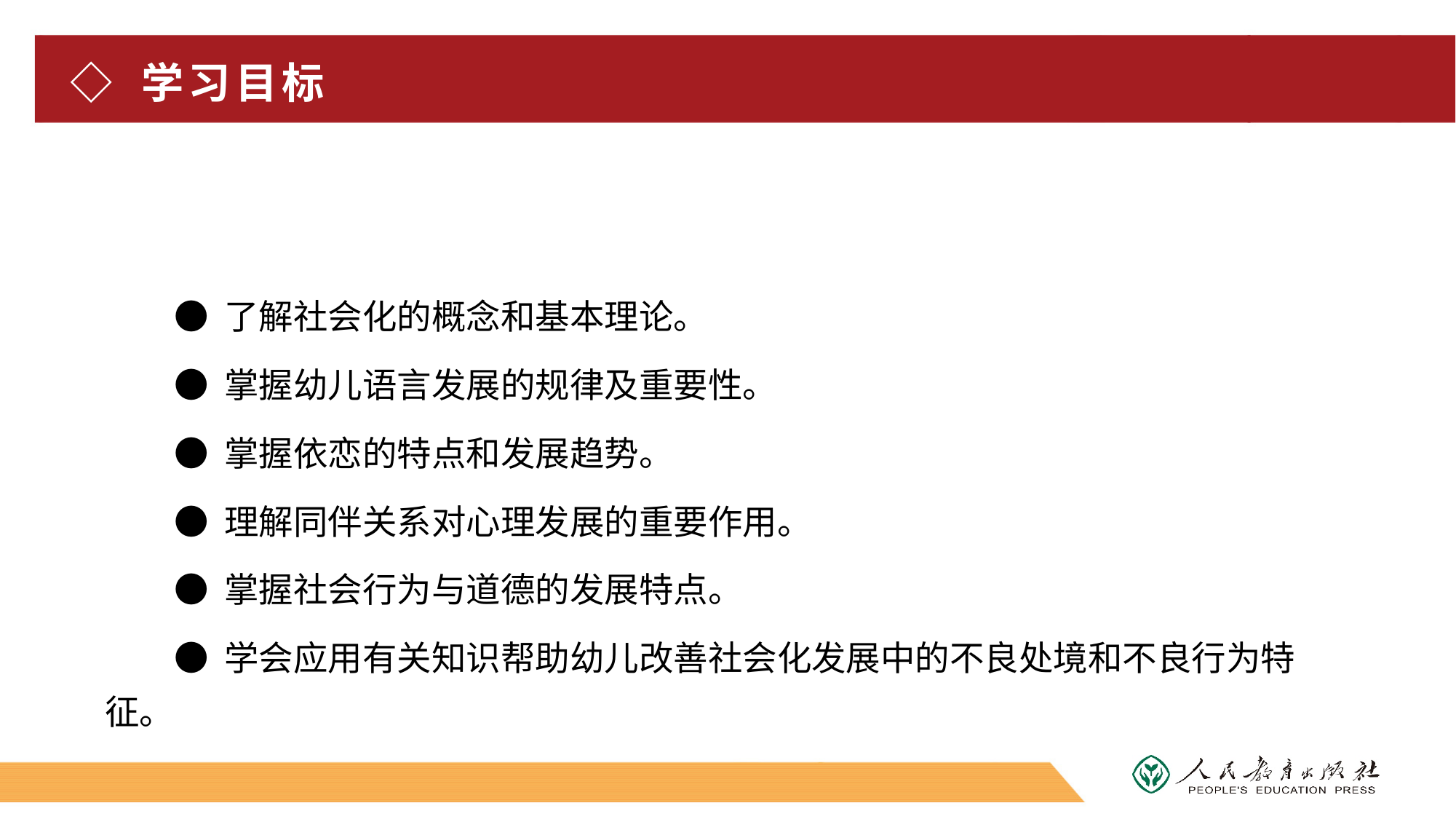

# ◇ 学习目标

● 了解社会化的概念和基本理论。
● 掌握幼儿语言发展的规律及重要性。
● 掌握依恋的特点和发展趋势。
● 理解同伴关系对心理发展的重要作用。
● 掌握社会行为与道德的发展特点。
● 学会应用有关知识帮助幼儿改善社会化发展中的不良处境和不良行为特征。